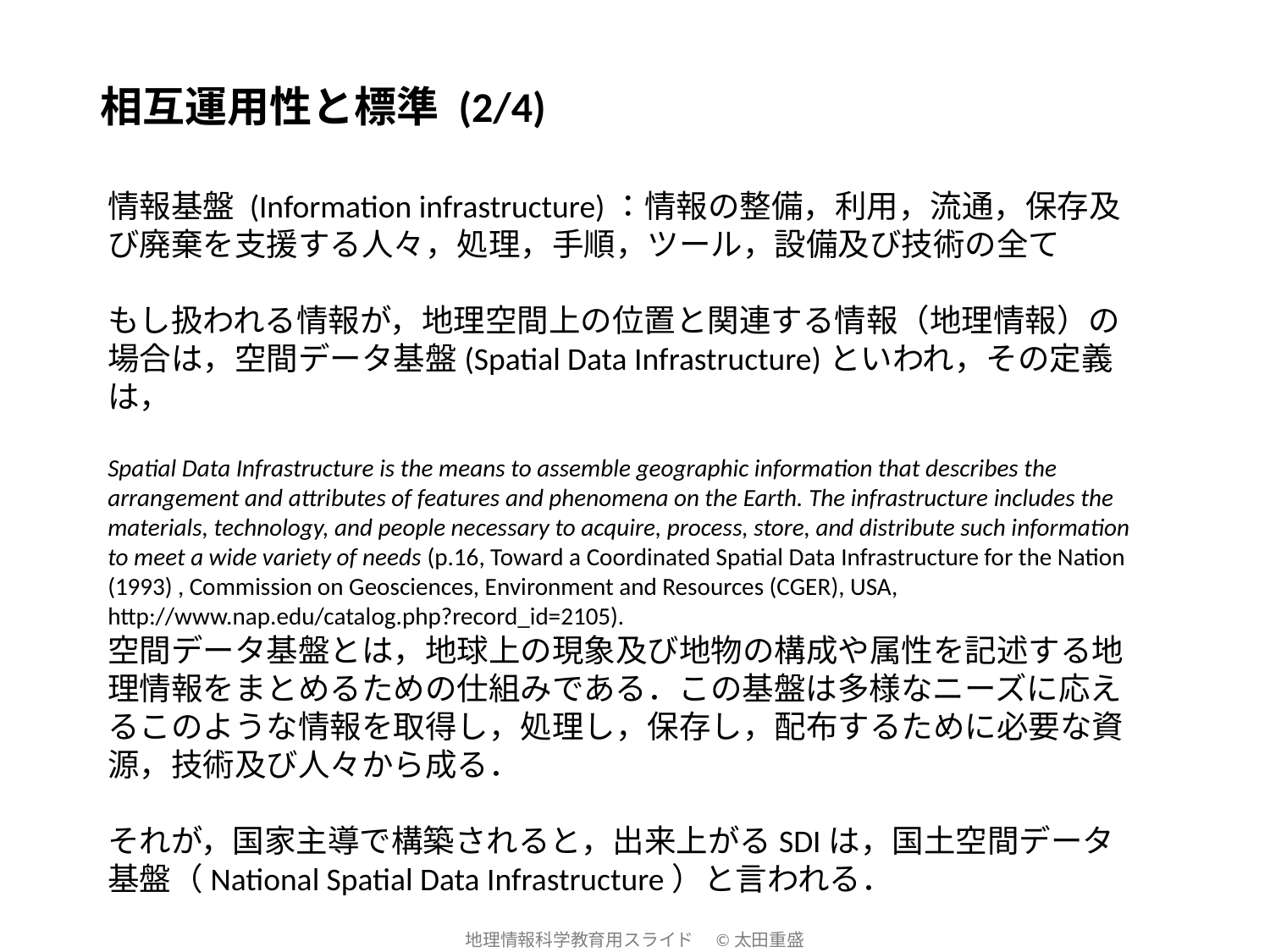

相互運用性と標準 (2/4)
情報基盤 (Information infrastructure)：情報の整備，利用，流通，保存及び廃棄を支援する人々，処理，手順，ツール，設備及び技術の全て

もし扱われる情報が，地理空間上の位置と関連する情報（地理情報）の場合は，空間データ基盤(Spatial Data Infrastructure)といわれ，その定義は，

Spatial Data Infrastructure is the means to assemble geographic information that describes the arrangement and attributes of features and phenomena on the Earth. The infrastructure includes the materials, technology, and people necessary to acquire, process, store, and distribute such information to meet a wide variety of needs (p.16, Toward a Coordinated Spatial Data Infrastructure for the Nation (1993) , Commission on Geosciences, Environment and Resources (CGER), USA, http://www.nap.edu/catalog.php?record_id=2105).
空間データ基盤とは，地球上の現象及び地物の構成や属性を記述する地理情報をまとめるための仕組みである．この基盤は多様なニーズに応えるこのような情報を取得し，処理し，保存し，配布するために必要な資源，技術及び人々から成る．

それが，国家主導で構築されると，出来上がるSDIは，国土空間データ基盤（National Spatial Data Infrastructure）と言われる．